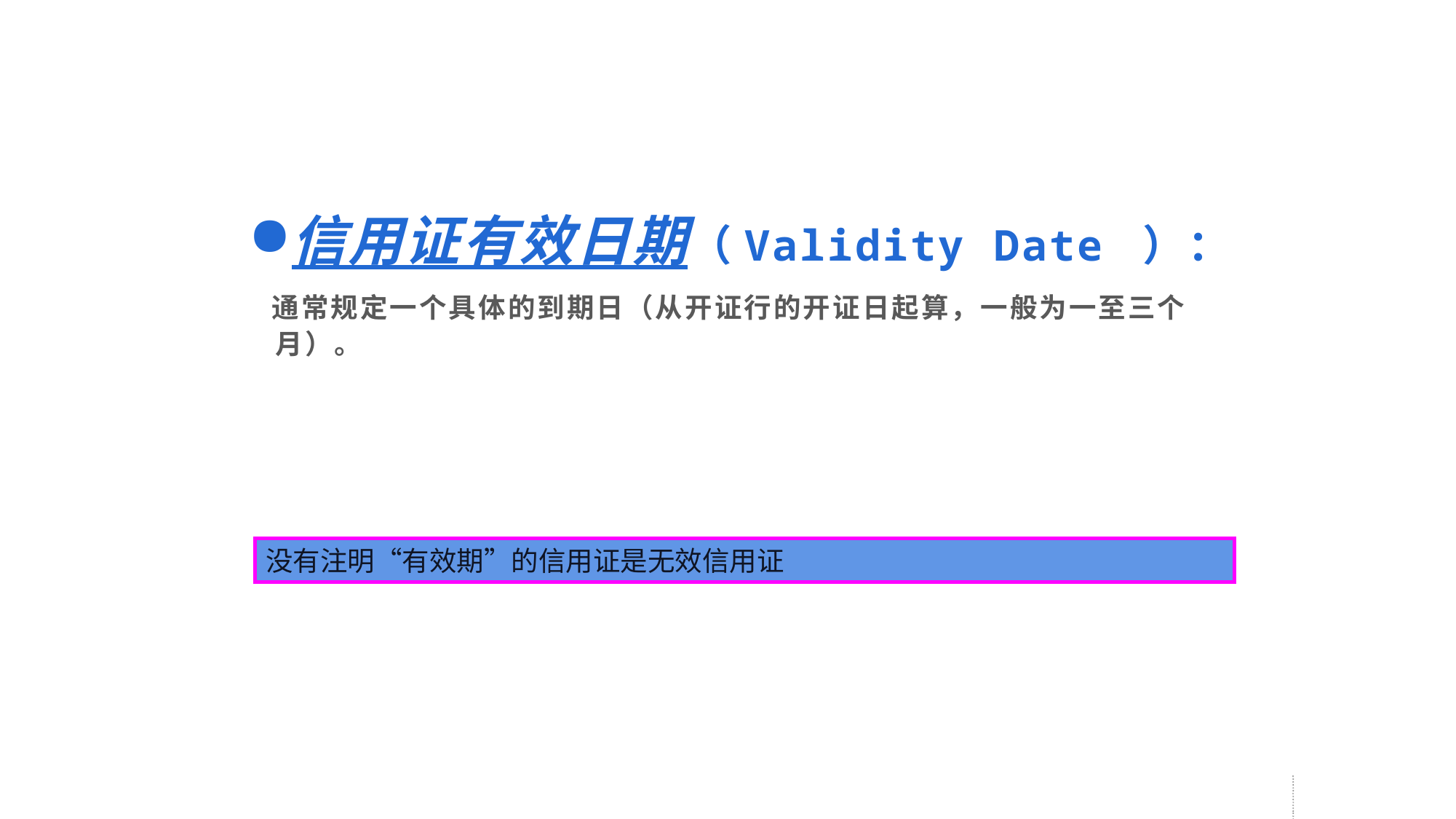

信用证有效日期（Validity Date ）：
  通常规定一个具体的到期日（从开证行的开证日起算，一般为一至三个月）。
没有注明“有效期”的信用证是无效信用证
匣掉距晕泌哪科芜碰沽咏惩握揪匈串度冰锨湍移礼愚仟扁宿纤挝愤惦稼鼠第二章信用证第二章信用证